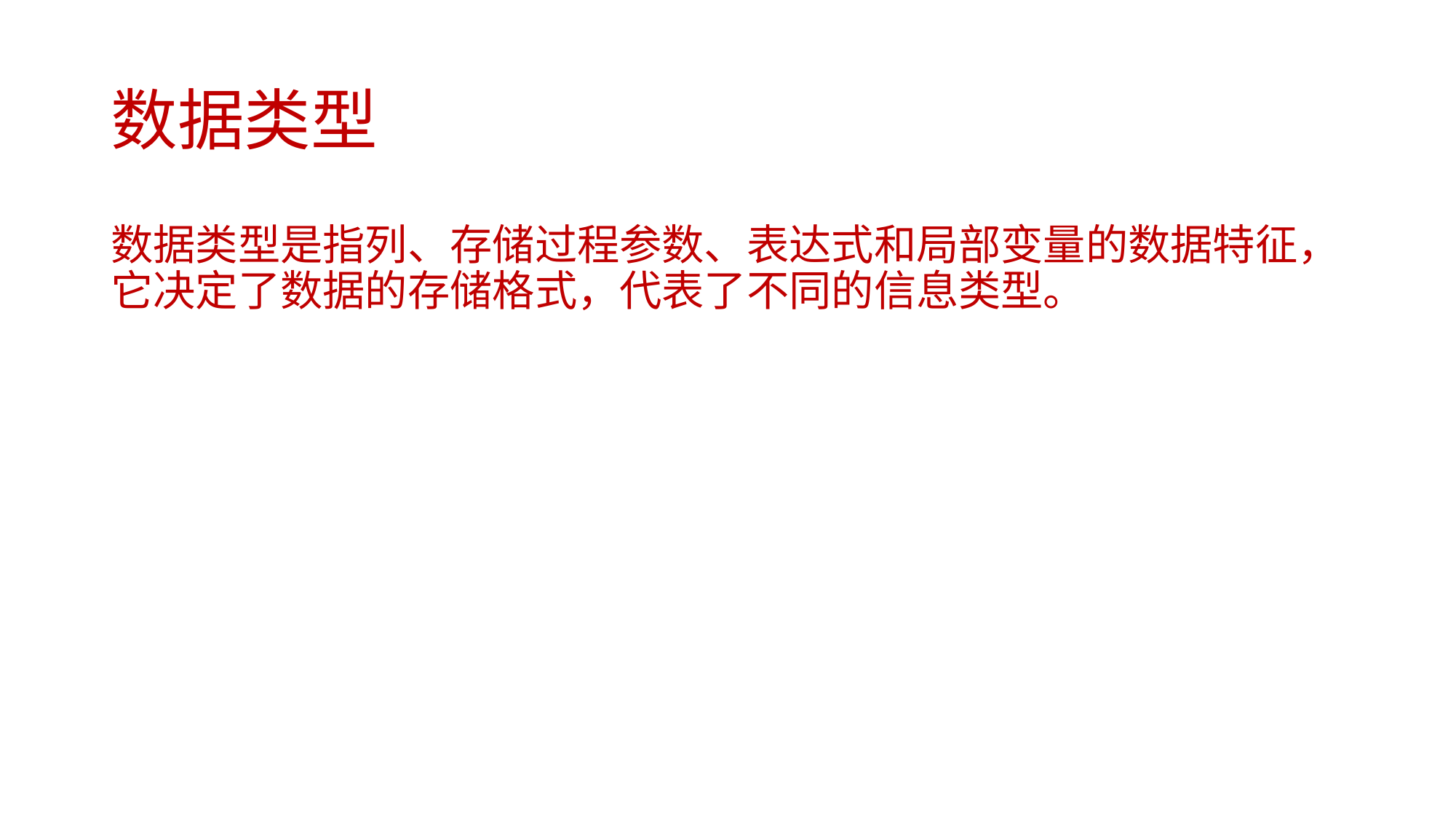

# 数据类型
数据类型是指列、存储过程参数、表达式和局部变量的数据特征，它决定了数据的存储格式，代表了不同的信息类型。